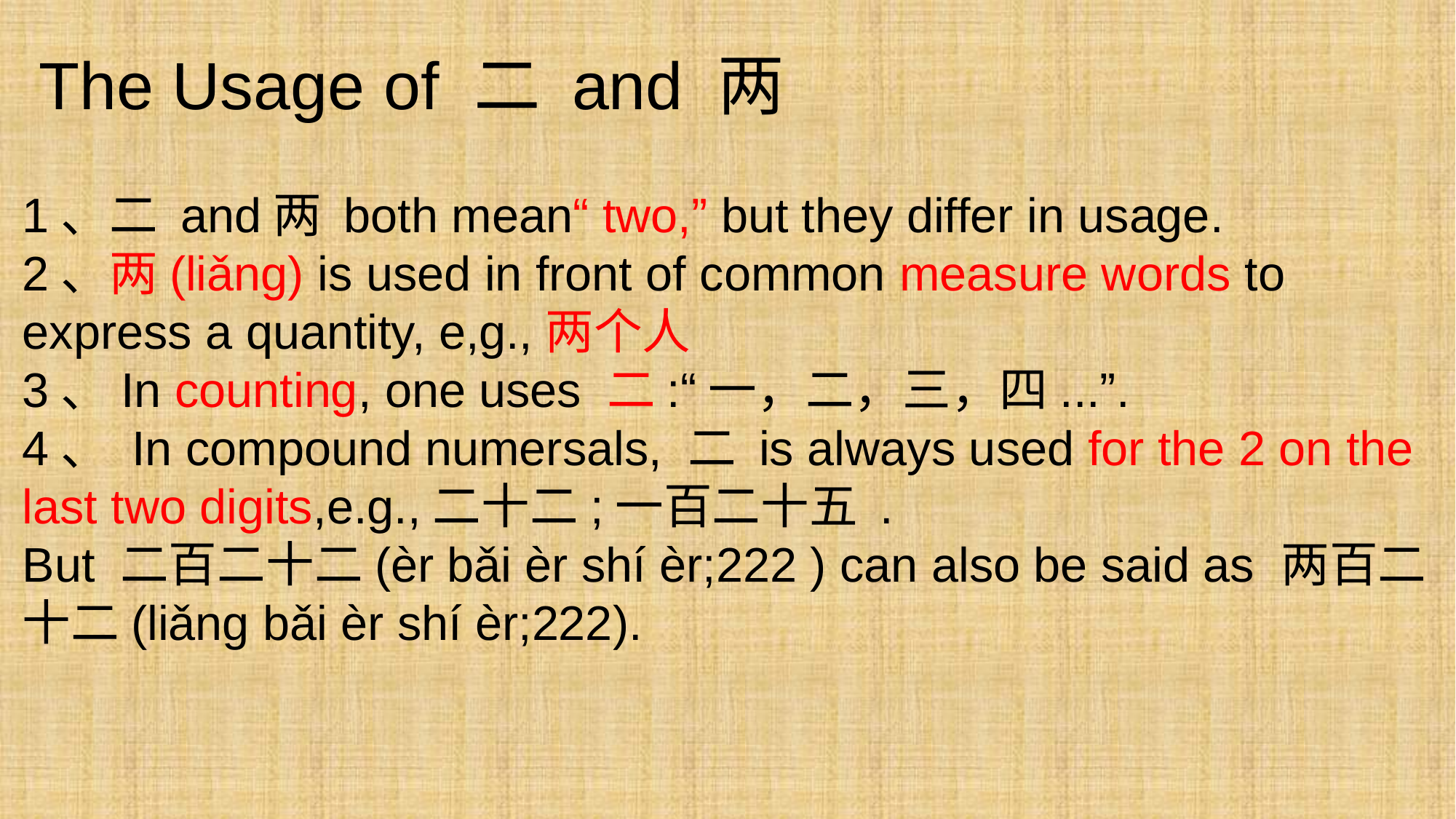

The Usage of 二 and 两

1、二 and两 both mean“ two,” but they differ in usage.
2、两(liǎng) is used in front of common measure words to express a quantity, e,g.,两个人
3、In counting, one uses 二:“一，二，三，四...”.
4、 In compound numersals, 二 is always used for the 2 on the last two digits,e.g.,二十二;一百二十五 .
But 二百二十二(èr bǎi èr shí èr;222 ) can also be said as 两百二十二(liǎng bǎi èr shí èr;222).